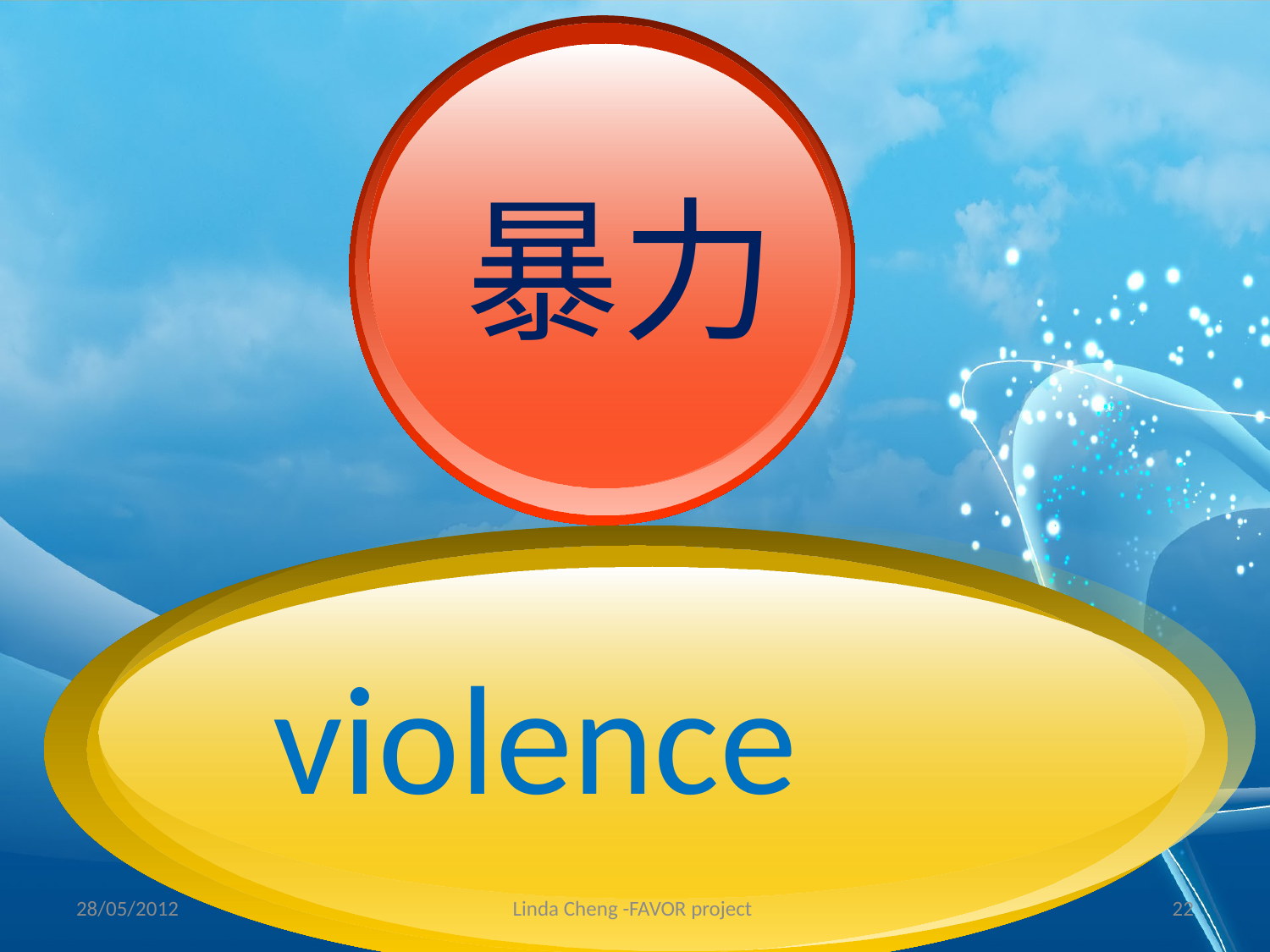

暴力

violence
28/05/2012
Linda Cheng -FAVOR project
22